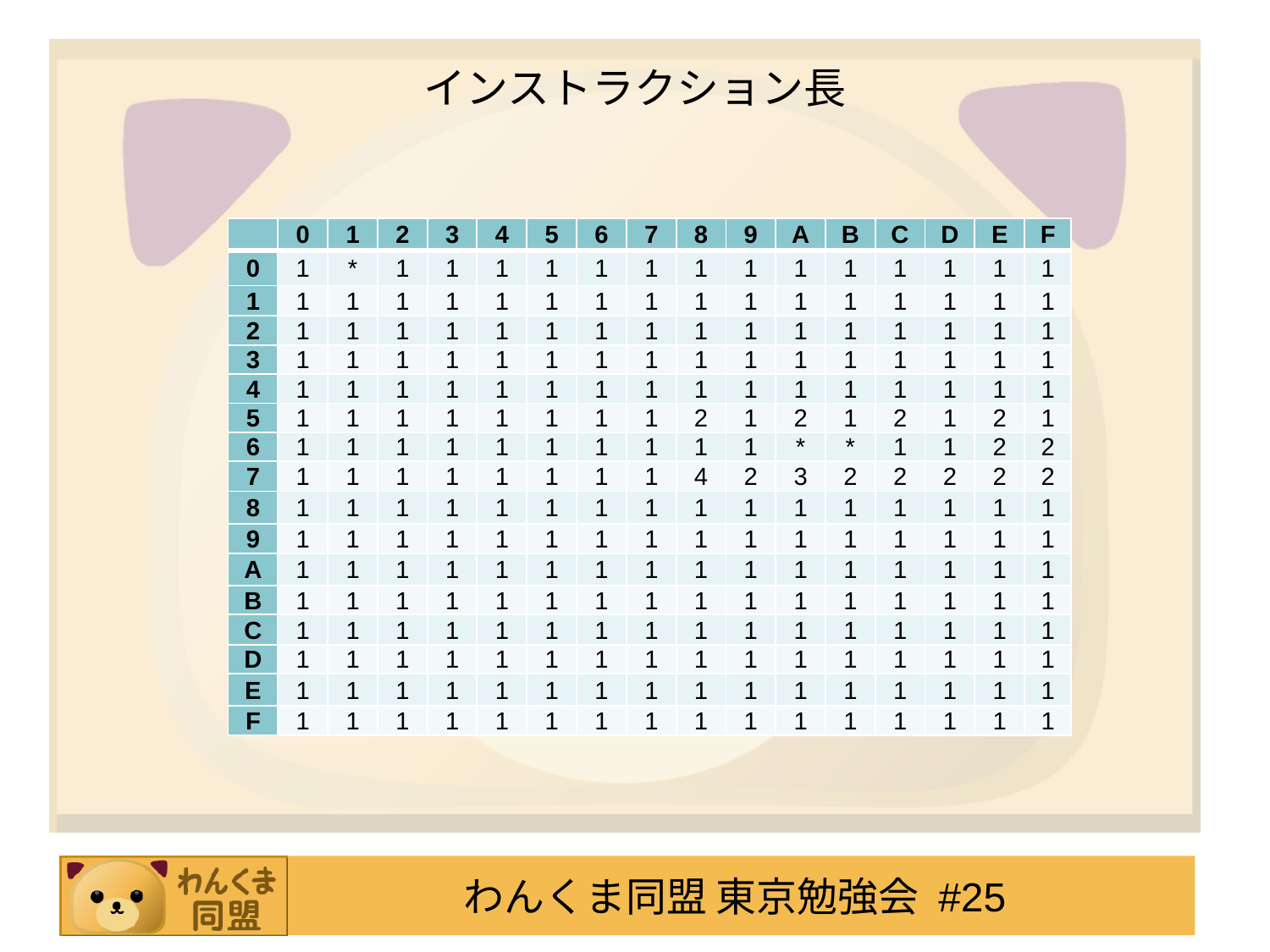

# インストラクション長
|  | 0 | 1 | 2 | 3 | 4 | 5 | 6 | 7 | 8 | 9 | A | B | C | D | E | F |
| --- | --- | --- | --- | --- | --- | --- | --- | --- | --- | --- | --- | --- | --- | --- | --- | --- |
| 0 | 1 | \* | 1 | 1 | 1 | 1 | 1 | 1 | 1 | 1 | 1 | 1 | 1 | 1 | 1 | 1 |
| 1 | 1 | 1 | 1 | 1 | 1 | 1 | 1 | 1 | 1 | 1 | 1 | 1 | 1 | 1 | 1 | 1 |
| 2 | 1 | 1 | 1 | 1 | 1 | 1 | 1 | 1 | 1 | 1 | 1 | 1 | 1 | 1 | 1 | 1 |
| 3 | 1 | 1 | 1 | 1 | 1 | 1 | 1 | 1 | 1 | 1 | 1 | 1 | 1 | 1 | 1 | 1 |
| 4 | 1 | 1 | 1 | 1 | 1 | 1 | 1 | 1 | 1 | 1 | 1 | 1 | 1 | 1 | 1 | 1 |
| 5 | 1 | 1 | 1 | 1 | 1 | 1 | 1 | 1 | 2 | 1 | 2 | 1 | 2 | 1 | 2 | 1 |
| 6 | 1 | 1 | 1 | 1 | 1 | 1 | 1 | 1 | 1 | 1 | \* | \* | 1 | 1 | 2 | 2 |
| 7 | 1 | 1 | 1 | 1 | 1 | 1 | 1 | 1 | 4 | 2 | 3 | 2 | 2 | 2 | 2 | 2 |
| 8 | 1 | 1 | 1 | 1 | 1 | 1 | 1 | 1 | 1 | 1 | 1 | 1 | 1 | 1 | 1 | 1 |
| 9 | 1 | 1 | 1 | 1 | 1 | 1 | 1 | 1 | 1 | 1 | 1 | 1 | 1 | 1 | 1 | 1 |
| A | 1 | 1 | 1 | 1 | 1 | 1 | 1 | 1 | 1 | 1 | 1 | 1 | 1 | 1 | 1 | 1 |
| B | 1 | 1 | 1 | 1 | 1 | 1 | 1 | 1 | 1 | 1 | 1 | 1 | 1 | 1 | 1 | 1 |
| C | 1 | 1 | 1 | 1 | 1 | 1 | 1 | 1 | 1 | 1 | 1 | 1 | 1 | 1 | 1 | 1 |
| D | 1 | 1 | 1 | 1 | 1 | 1 | 1 | 1 | 1 | 1 | 1 | 1 | 1 | 1 | 1 | 1 |
| E | 1 | 1 | 1 | 1 | 1 | 1 | 1 | 1 | 1 | 1 | 1 | 1 | 1 | 1 | 1 | 1 |
| F | 1 | 1 | 1 | 1 | 1 | 1 | 1 | 1 | 1 | 1 | 1 | 1 | 1 | 1 | 1 | 1 |